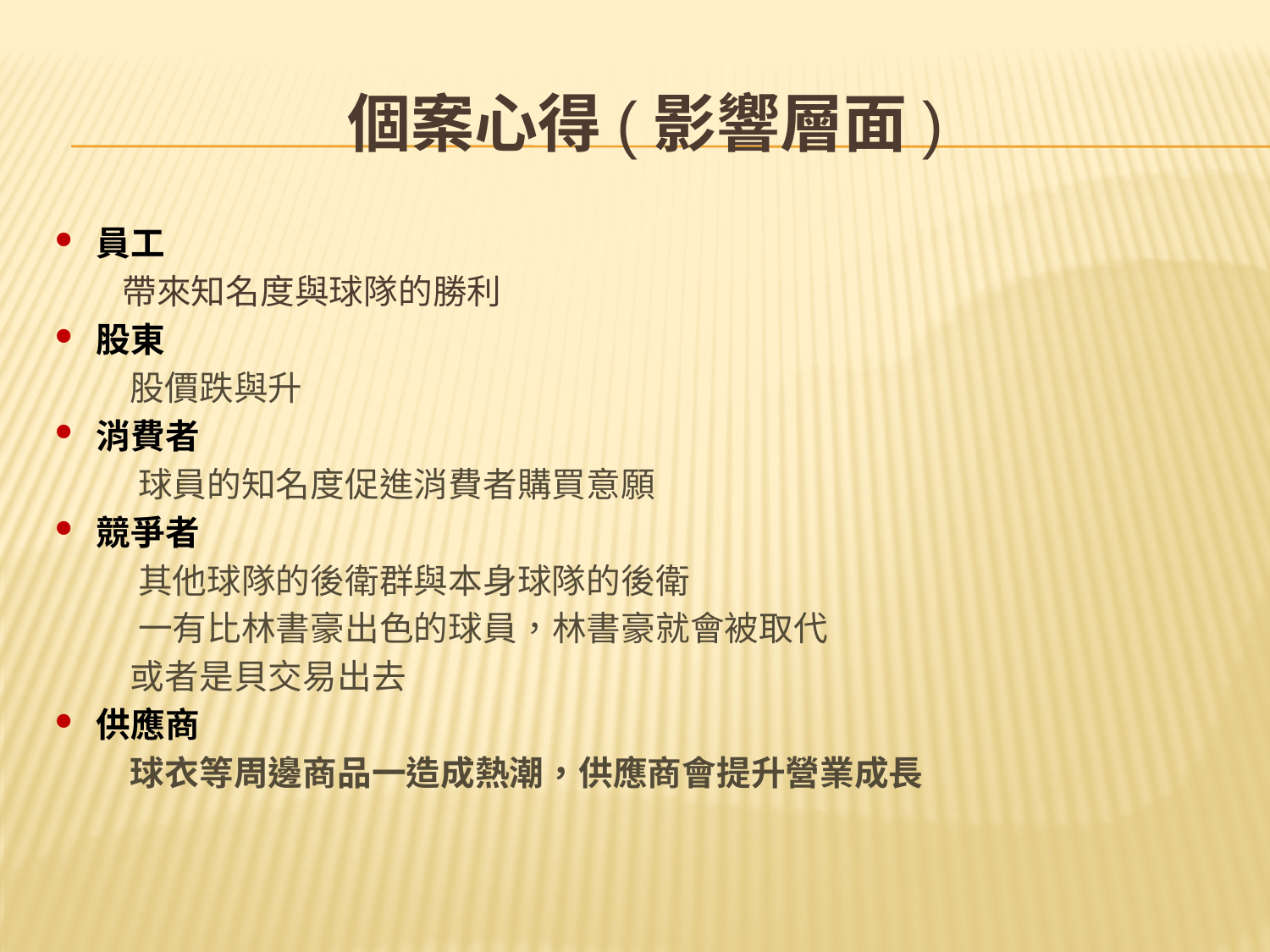

# 個案心得(影響層面)
員工
        帶來知名度與球隊的勝利
股東
         股價跌與升
消費者
          球員的知名度促進消費者購買意願
競爭者
          其他球隊的後衛群與本身球隊的後衛
          一有比林書豪出色的球員，林書豪就會被取代
         或者是貝交易出去
供應商
         球衣等周邊商品一造成熱潮，供應商會提升營業成長